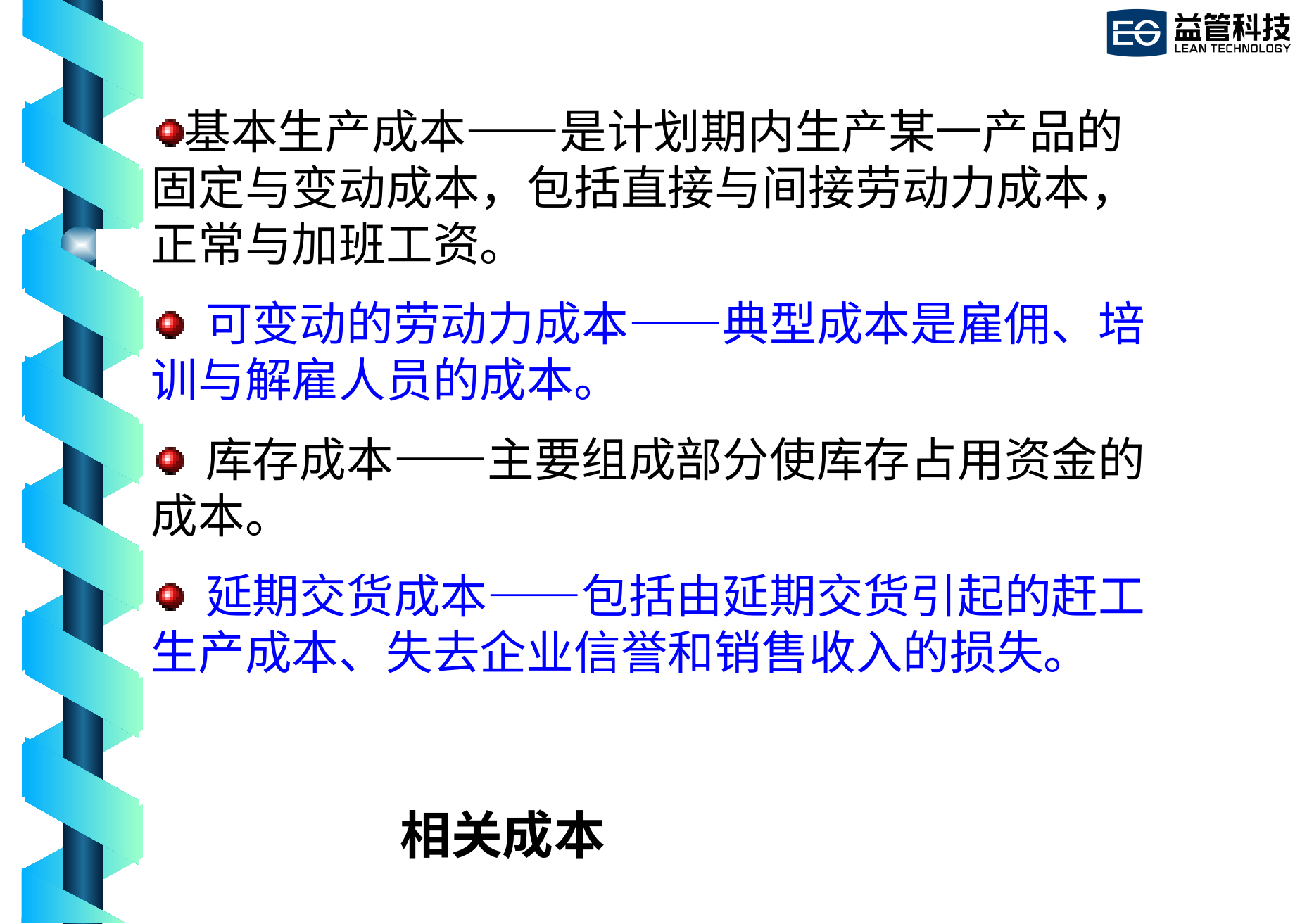

基本生产成本——是计划期内生产某一产品的固定与变动成本，包括直接与间接劳动力成本，正常与加班工资。
 可变动的劳动力成本——典型成本是雇佣、培训与解雇人员的成本。
 库存成本——主要组成部分使库存占用资金的成本。
 延期交货成本——包括由延期交货引起的赶工生产成本、失去企业信誉和销售收入的损失。
# 相关成本